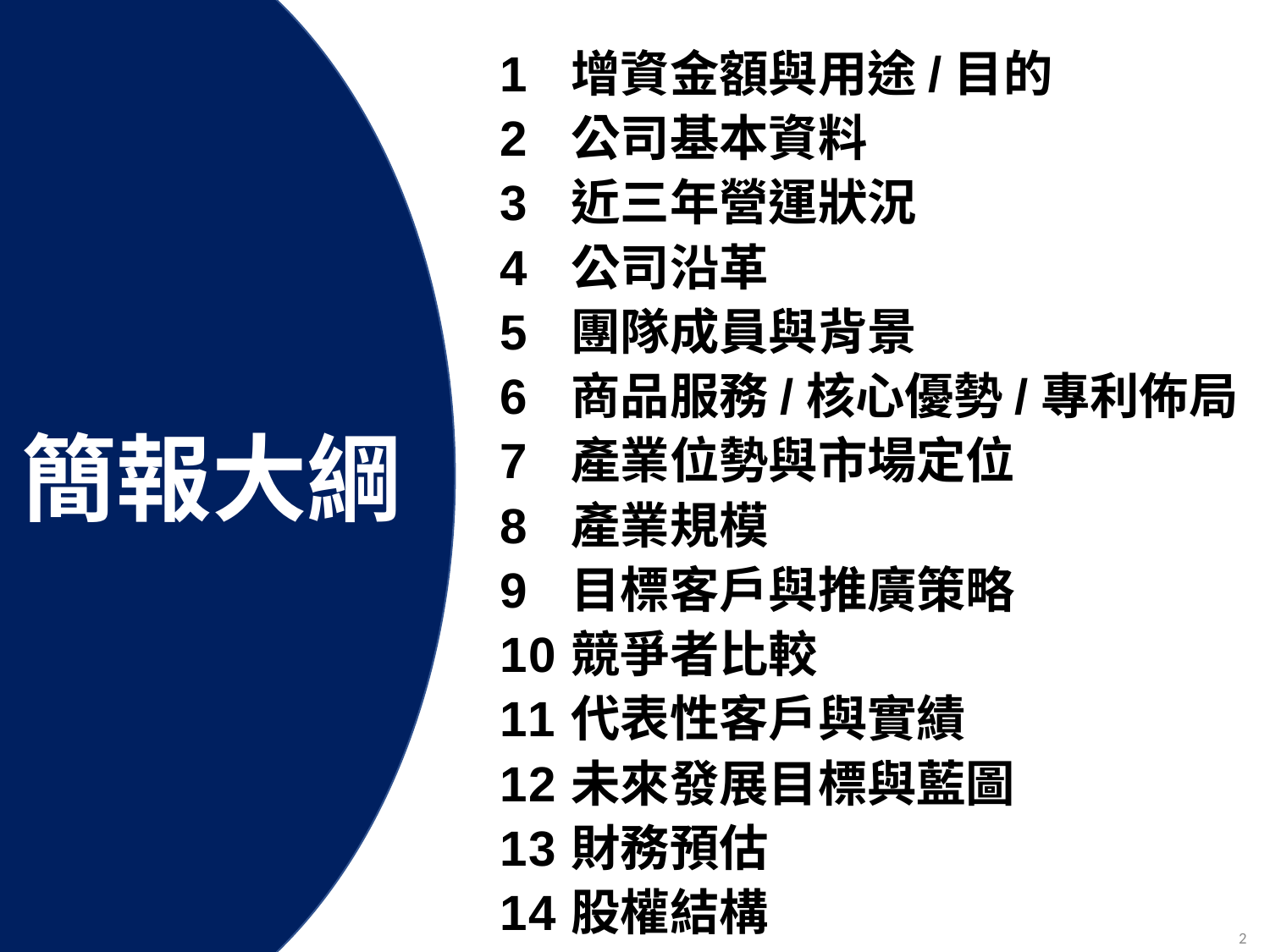

增資金額與用途/目的
公司基本資料
近三年營運狀況
公司沿革
團隊成員與背景
商品服務/核心優勢/專利佈局
產業位勢與市場定位
產業規模
目標客戶與推廣策略
競爭者比較
代表性客戶與實績
未來發展目標與藍圖
財務預估
股權結構
簡報大綱
2